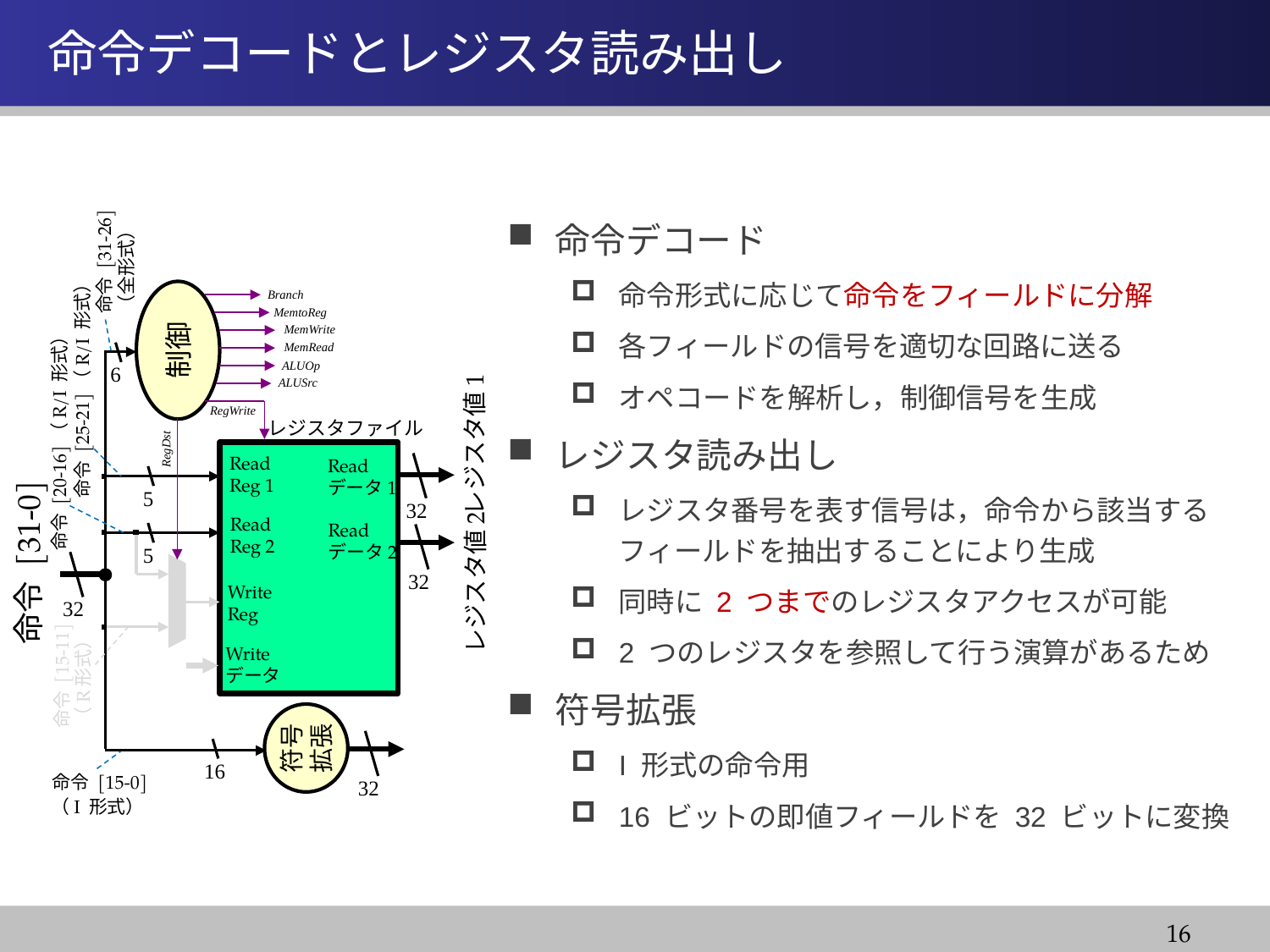

情報システム基盤学基礎１
# 命令デコードとレジスタ読み出し
命令デコード
命令形式に応じて命令をフィールドに分解
各フィールドの信号を適切な回路に送る
オペコードを解析し，制御信号を生成
レジスタ読み出し
レジスタ番号を表す信号は，命令から該当する
フィールドを抽出することにより生成
同時に 2 つまでのレジスタアクセスが可能
2 つのレジスタを参照して行う演算があるため
符号拡張
I 形式の命令用
16 ビットの即値フィールドを 32 ビットに変換
命令 [31-26]
（全形式）
Branch

MemtoReg
MemWrite
制御
MemRead
ALUOp
6
命令 [25-21]（R/I 形式）
ALUSrc
RegWrite
レジスタファイル
命令 [20-16]（R/I 形式）
レジスタ値1
RegDst

Read
Reg 1
Read
データ1
5
32
Read
Reg 2
Read
データ2
5
命令 [31-0]
レジスタ値2
32

Write
Reg
32

Write
データ
命令 [15-11]
（R形式）

符号
拡張
16
命令 [15-0]
32
（I 形式）
16